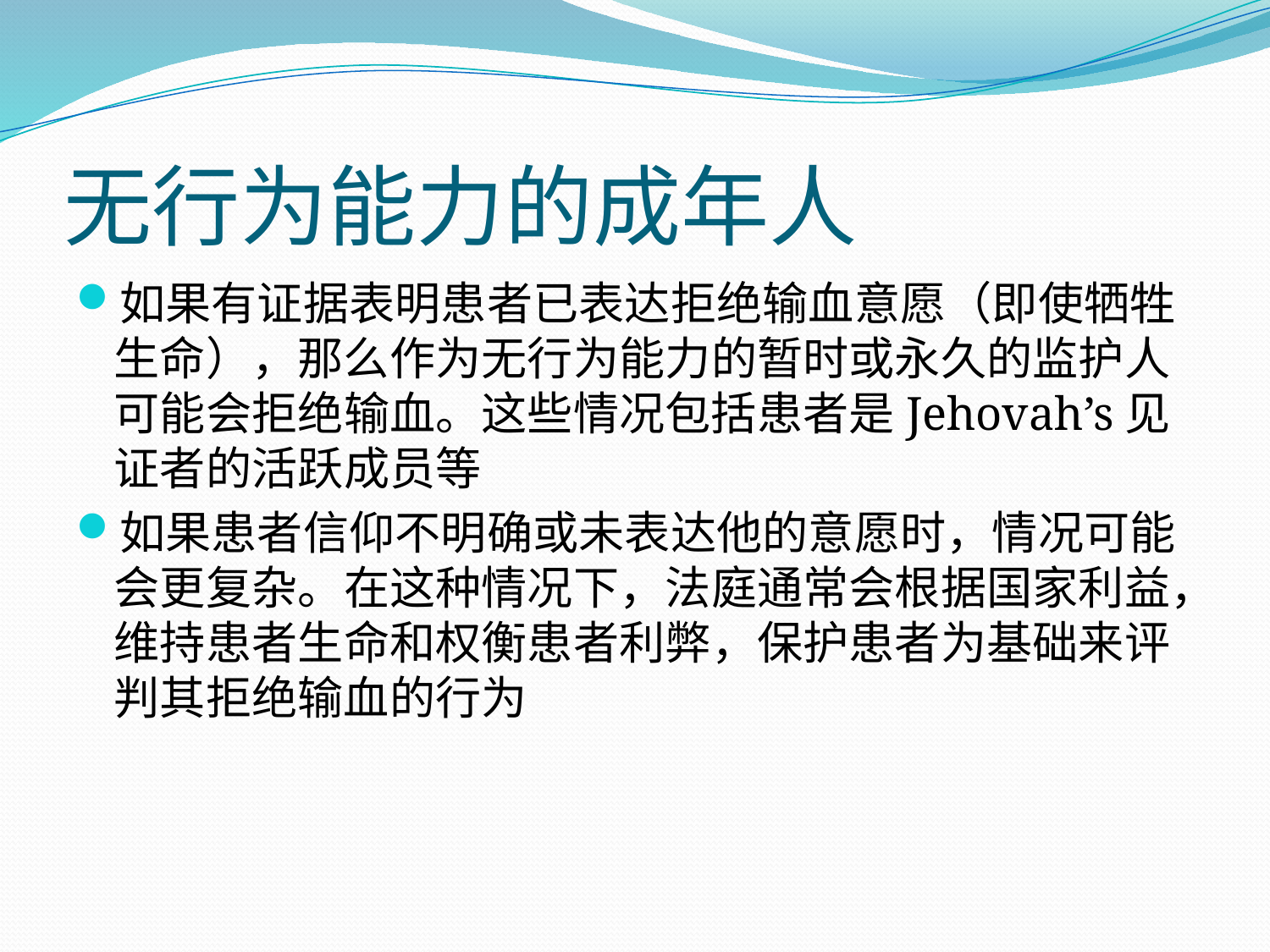

# 无行为能力的成年人
如果有证据表明患者已表达拒绝输血意愿（即使牺牲生命），那么作为无行为能力的暂时或永久的监护人可能会拒绝输血。这些情况包括患者是Jehovah’s见证者的活跃成员等
如果患者信仰不明确或未表达他的意愿时，情况可能会更复杂。在这种情况下，法庭通常会根据国家利益，维持患者生命和权衡患者利弊，保护患者为基础来评判其拒绝输血的行为